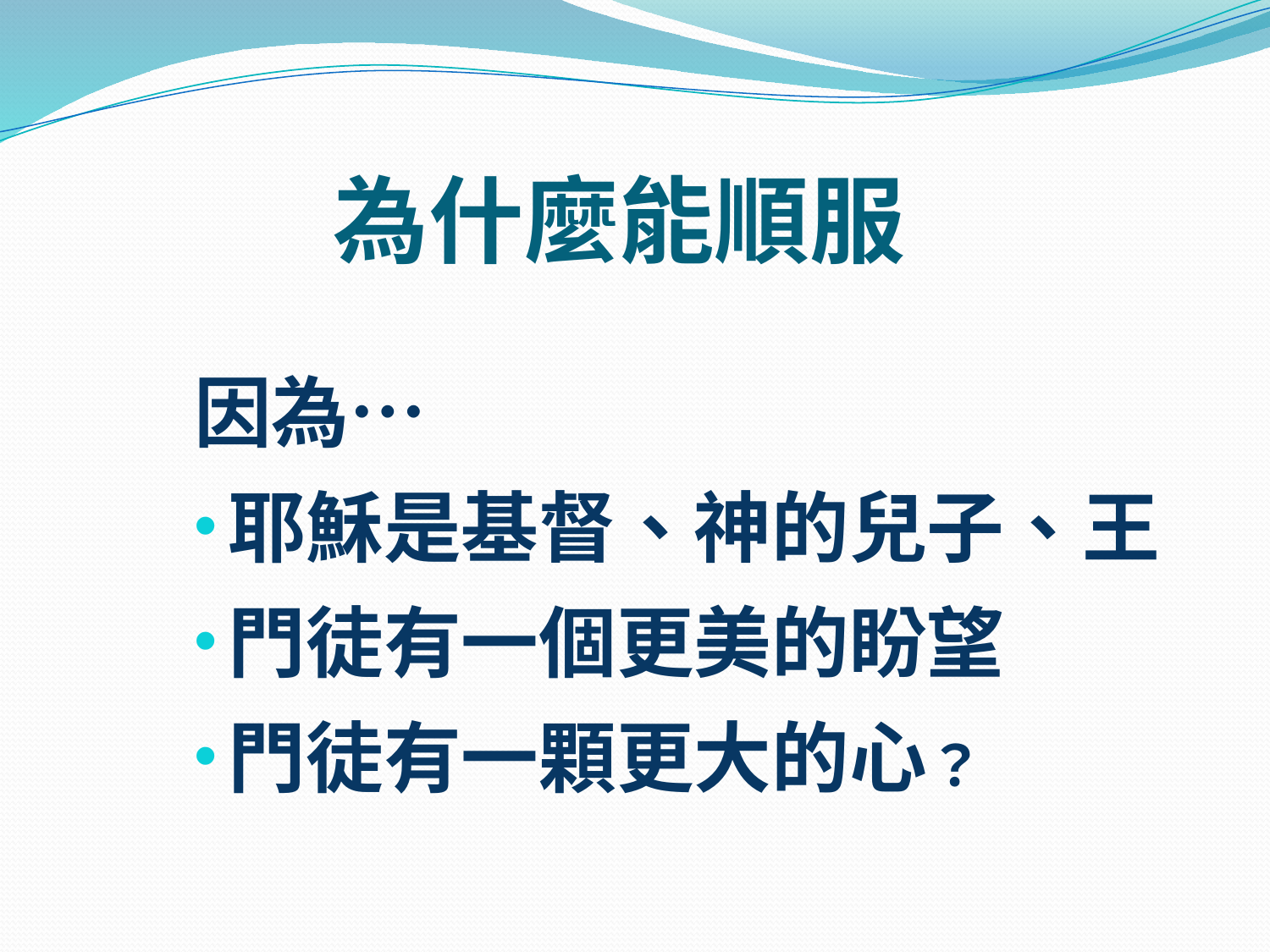

# 為什麼能順服
因為…
耶穌是基督、神的兒子、王
門徒有一個更美的盼望
門徒有一顆更大的心？